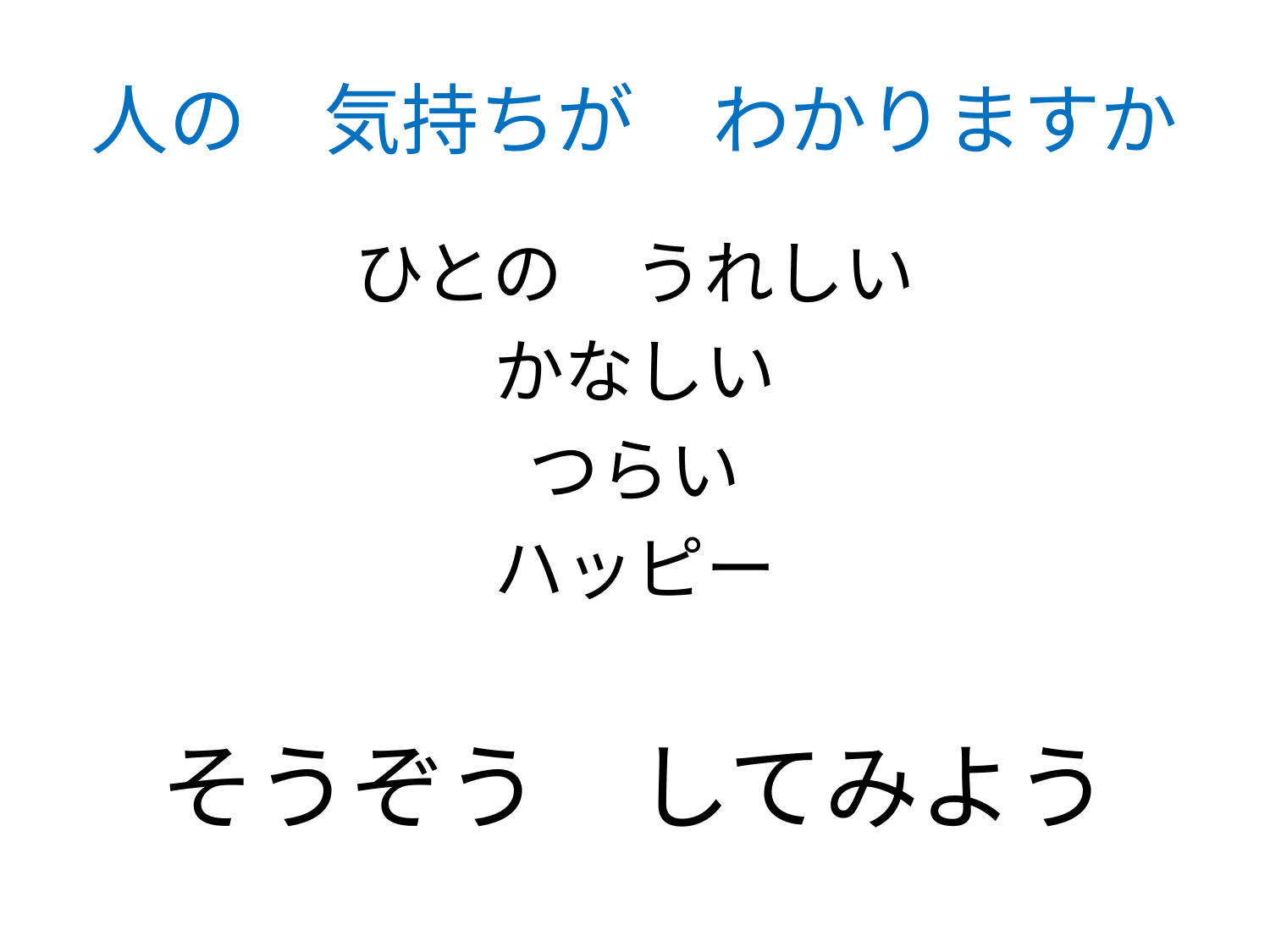

# 人の　気持ちが　わかりますか
ひとの　うれしい
かなしい
つらい
ハッピー

そうぞう　してみよう